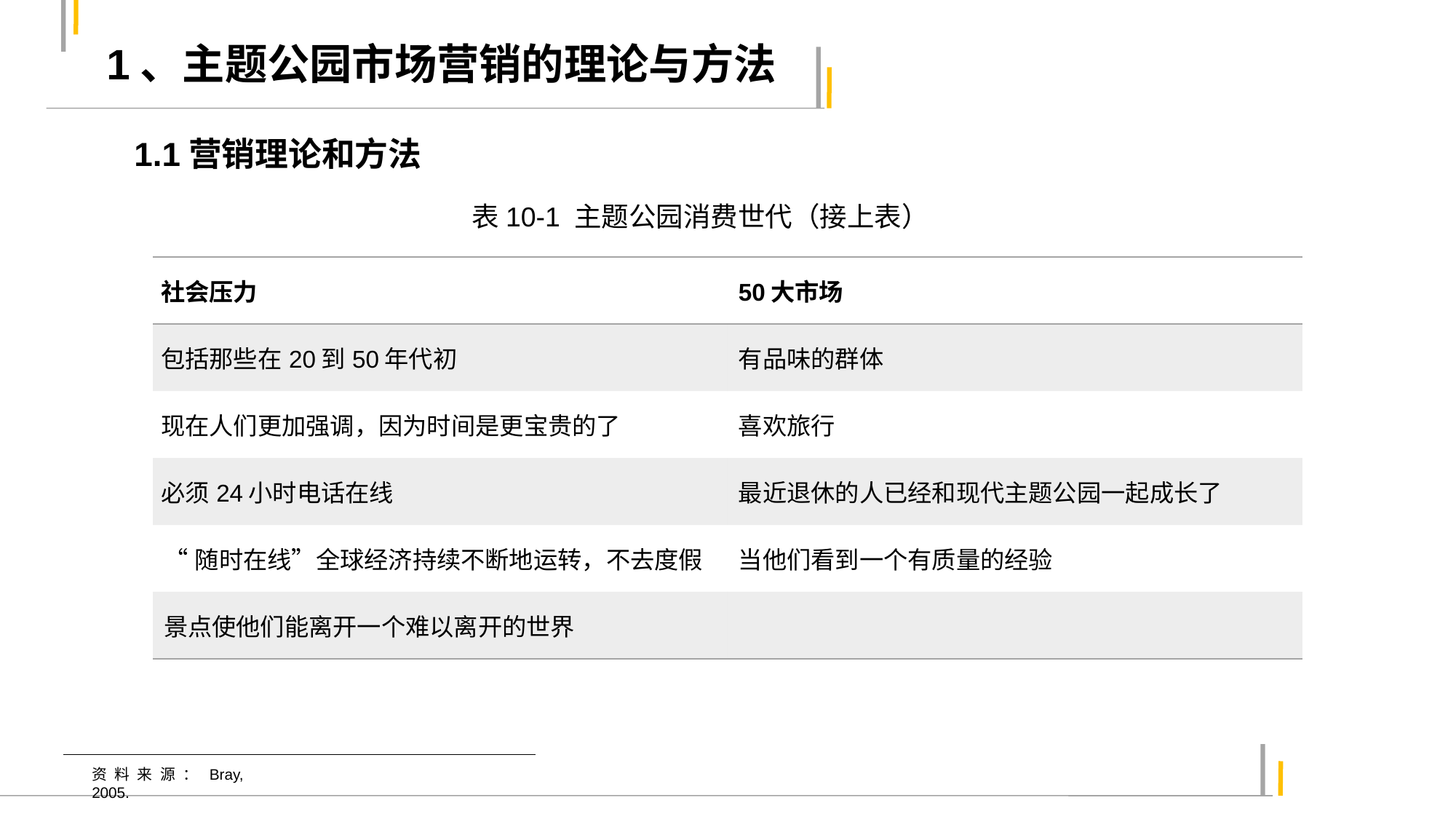

1、主题公园市场营销的理论与方法

1.1营销理论和方法
表10-1 主题公园消费世代（接上表）
| 社会压力 | 50大市场 |
| --- | --- |
| 包括那些在20到50年代初 | 有品味的群体 |
| 现在人们更加强调，因为时间是更宝贵的了 | 喜欢旅行 |
| 必须24小时电话在线 | 最近退休的人已经和现代主题公园一起成长了 |
| “随时在线”全球经济持续不断地运转，不去度假 | 当他们看到一个有质量的经验 |
| 景点使他们能离开一个难以离开的世界 |  |

资料来源：Bray, 2005.